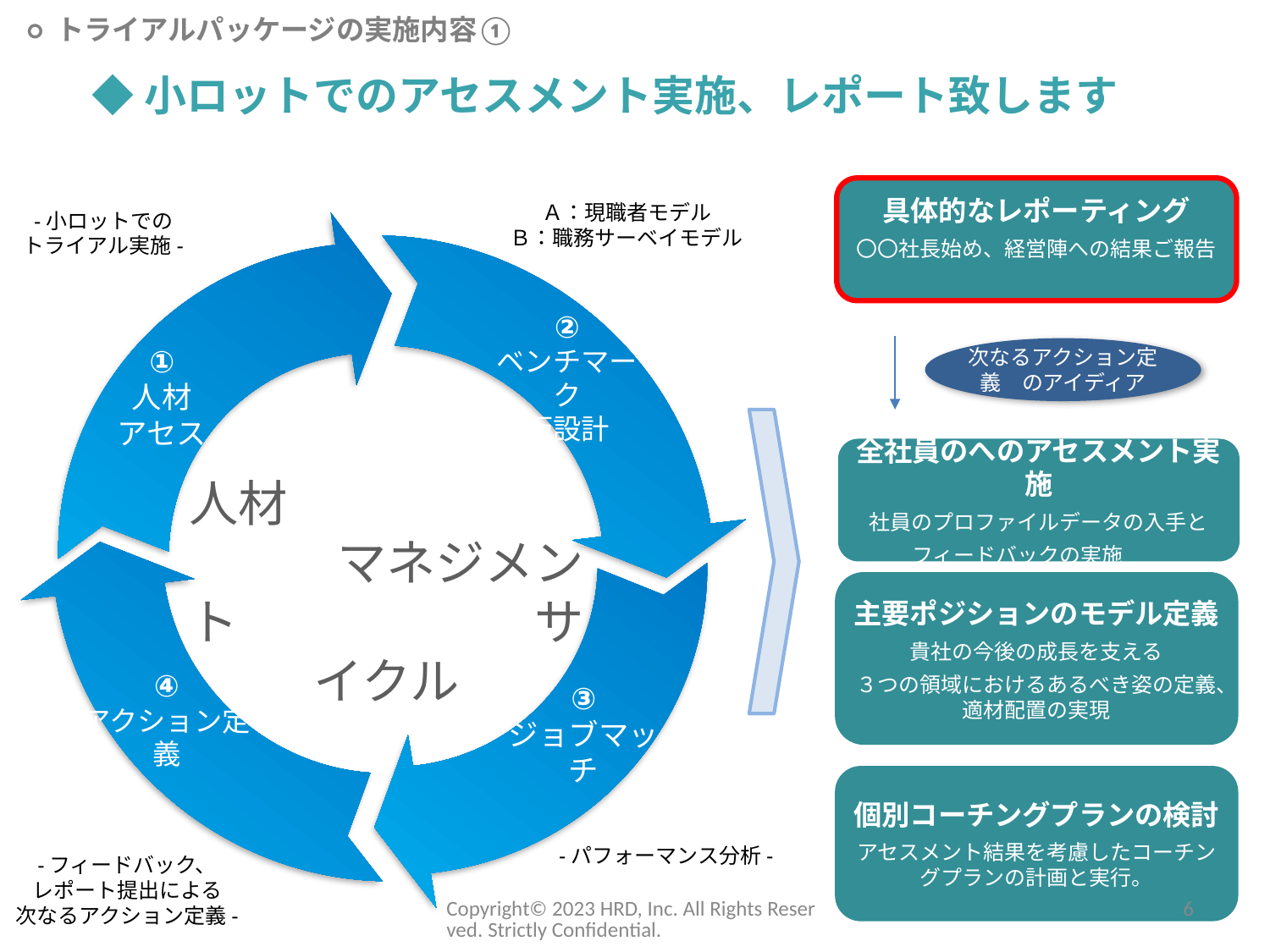

○ トライアルパッケージの実施内容①
◆小ロットでのアセスメント実施、レポート致します

具体的なレポーティング
〇〇社長始め、経営陣への結果ご報告

人材　　　　　　　　　マネジメント　　　　　　サイクル

①
人材
アセス
Ａ：現職者モデル
Ｂ：職務サーベイモデル
-小ロットでの
トライアル実施-
②
ベンチマーク
仮設計
次なるアクション定義　のアイディア

全社員のへのアセスメント実施
社員のプロファイルデータの入手と
フィードバックの実施

主要ポジションのモデル定義
貴社の今後の成長を支える
３つの領域におけるあるべき姿の定義、適材配置の実現

④
アクション定義
③
ジョブマッチ
個別コーチングプランの検討
アセスメント結果を考慮したコーチングプランの計画と実行。
-パフォーマンス分析-
-フィードバック、
レポート提出による
次なるアクション定義-
Copyright©️ 2023 HRD, Inc. All Rights Reserved. Strictly Confidential.
6